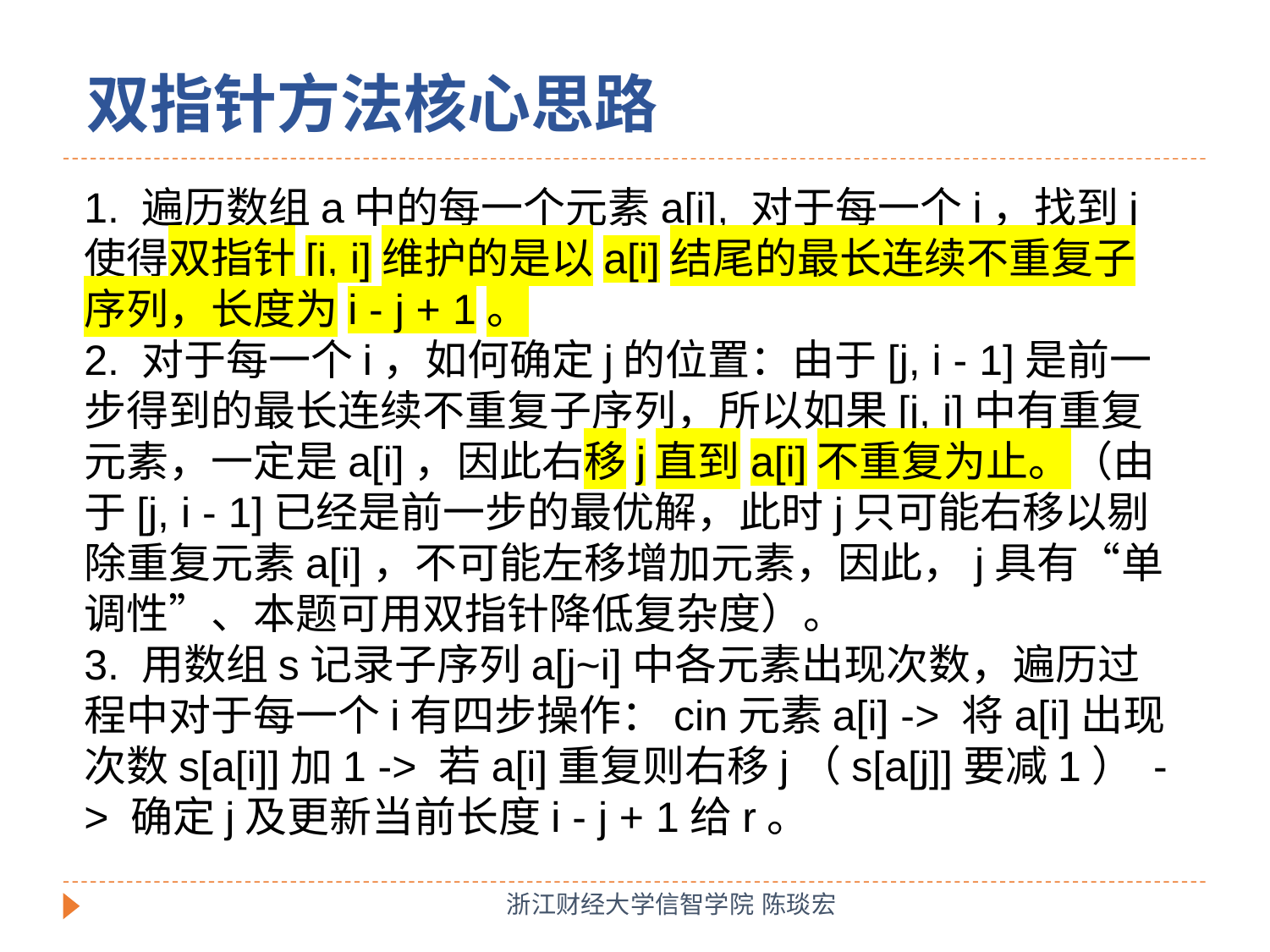

双指针方法核心思路
1. 遍历数组a中的每一个元素a[i], 对于每一个i，找到j使得双指针[j, i]维护的是以a[i]结尾的最长连续不重复子序列，长度为i - j + 1。
2. 对于每一个i，如何确定j的位置：由于[j, i - 1]是前一步得到的最长连续不重复子序列，所以如果[j, i]中有重复元素，一定是a[i]，因此右移j直到a[i]不重复为止。（由于[j, i - 1]已经是前一步的最优解，此时j只可能右移以剔除重复元素a[i]，不可能左移增加元素，因此，j具有“单调性”、本题可用双指针降低复杂度）。
3. 用数组s记录子序列a[j~i]中各元素出现次数，遍历过程中对于每一个i有四步操作：cin元素a[i] -> 将a[i]出现次数s[a[i]]加1 -> 若a[i]重复则右移j（s[a[j]]要减1） -> 确定j及更新当前长度i - j + 1给r。

浙江财经大学信智学院 陈琰宏
12